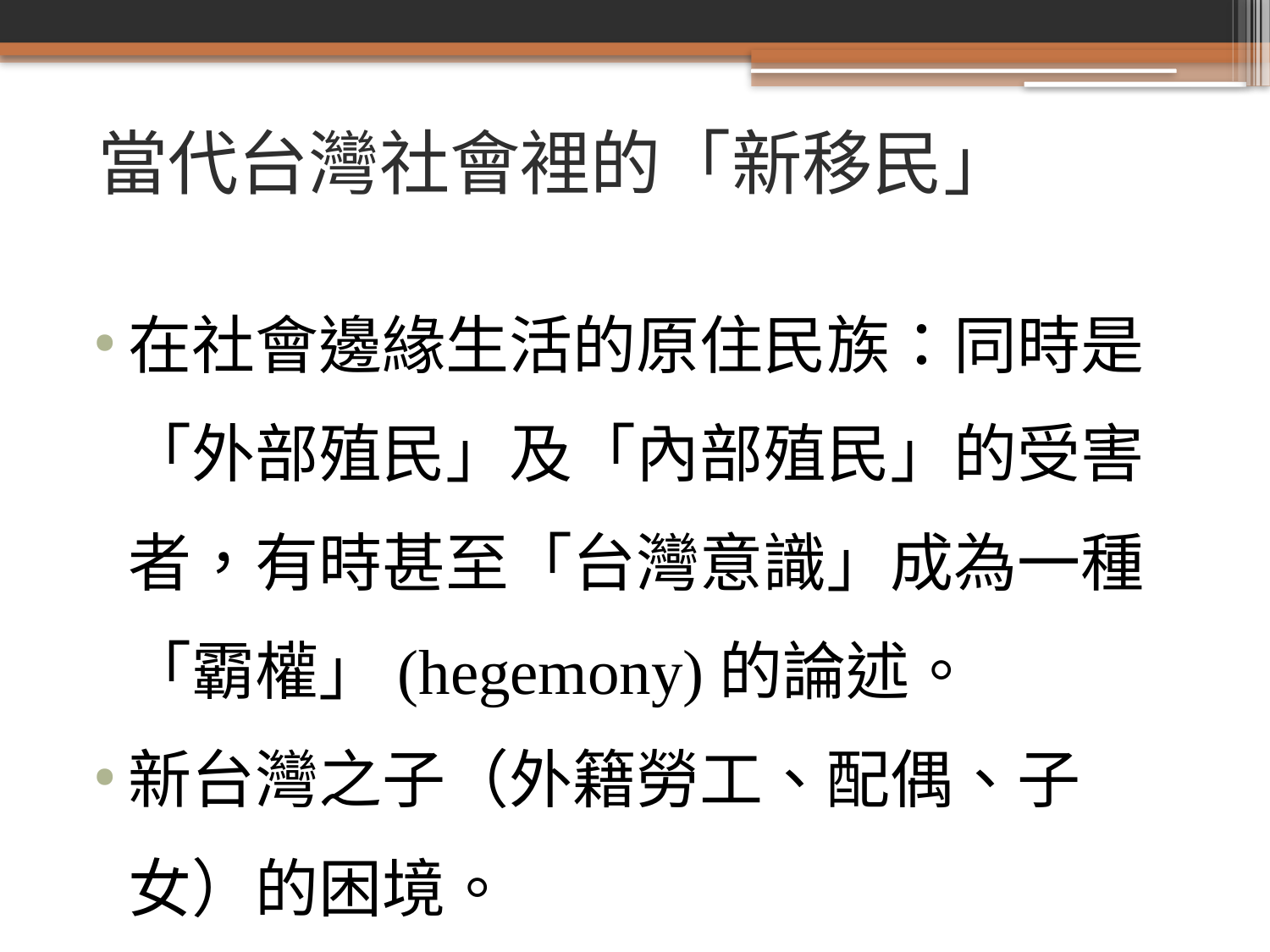

# 當代台灣社會裡的「新移民」
在社會邊緣生活的原住民族：同時是「外部殖民」及「內部殖民」的受害者，有時甚至「台灣意識」成為一種「霸權」(hegemony)的論述。
新台灣之子（外籍勞工、配偶、子女）的困境。